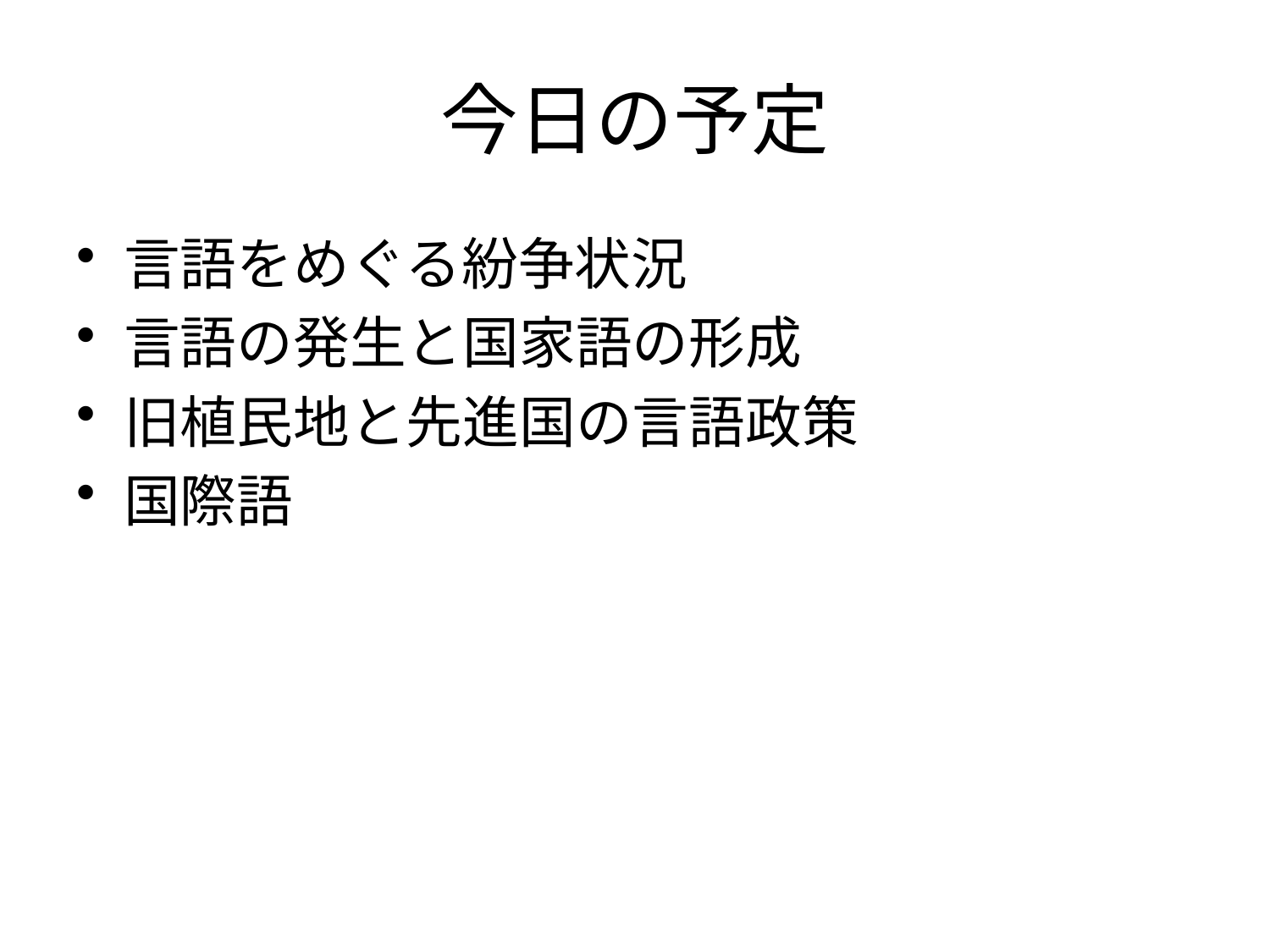

# 今日の予定
言語をめぐる紛争状況
言語の発生と国家語の形成
旧植民地と先進国の言語政策
国際語